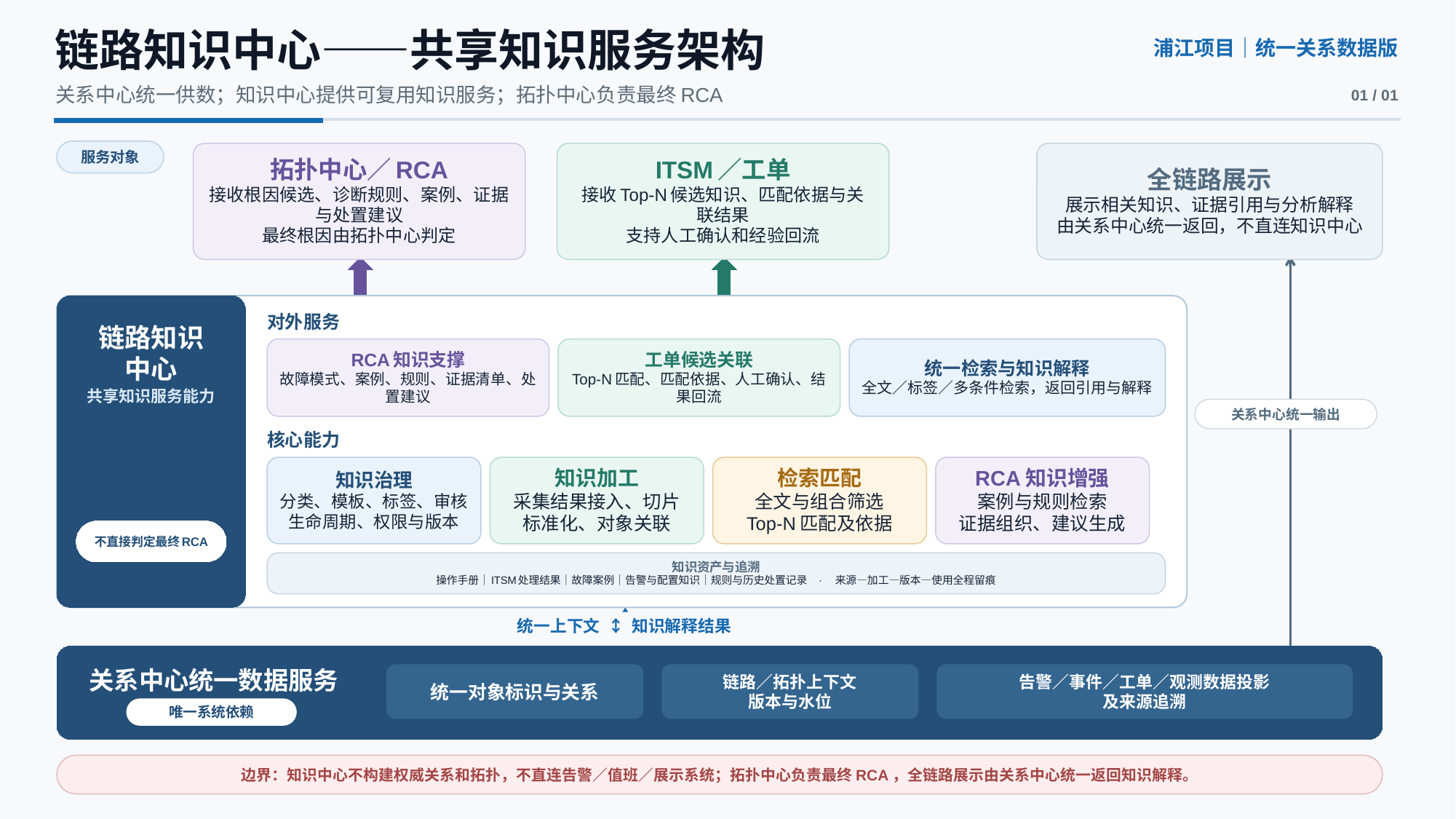

链路知识中心——共享知识服务架构
浦江项目｜统一关系数据版
关系中心统一供数；知识中心提供可复用知识服务；拓扑中心负责最终RCA
01 / 01

服务对象
拓扑中心／RCA
接收根因候选、诊断规则、案例、证据与处置建议
最终根因由拓扑中心判定
ITSM／工单
接收Top-N候选知识、匹配依据与关联结果
支持人工确认和经验回流
全链路展示
展示相关知识、证据引用与分析解释
由关系中心统一返回，不直连知识中心

对外服务
链路知识
中心
RCA知识支撑
故障模式、案例、规则、证据清单、处置建议
工单候选关联
Top-N匹配、匹配依据、人工确认、结果回流
统一检索与知识解释
全文／标签／多条件检索，返回引用与解释
共享知识服务能力
关系中心统一输出
核心能力
知识治理
分类、模板、标签、审核
生命周期、权限与版本
知识加工
采集结果接入、切片
标准化、对象关联
检索匹配
全文与组合筛选
Top-N匹配及依据
RCA知识增强
案例与规则检索
证据组织、建议生成
不直接判定最终RCA
知识资产与追溯
操作手册｜ITSM处理结果｜故障案例｜告警与配置知识｜规则与历史处置记录    ·    来源—加工—版本—使用全程留痕

统一上下文  ↕  知识解释结果

关系中心统一数据服务
统一对象标识与关系
链路／拓扑上下文
版本与水位
告警／事件／工单／观测数据投影
及来源追溯
唯一系统依赖
边界：知识中心不构建权威关系和拓扑，不直连告警／值班／展示系统；拓扑中心负责最终RCA，全链路展示由关系中心统一返回知识解释。